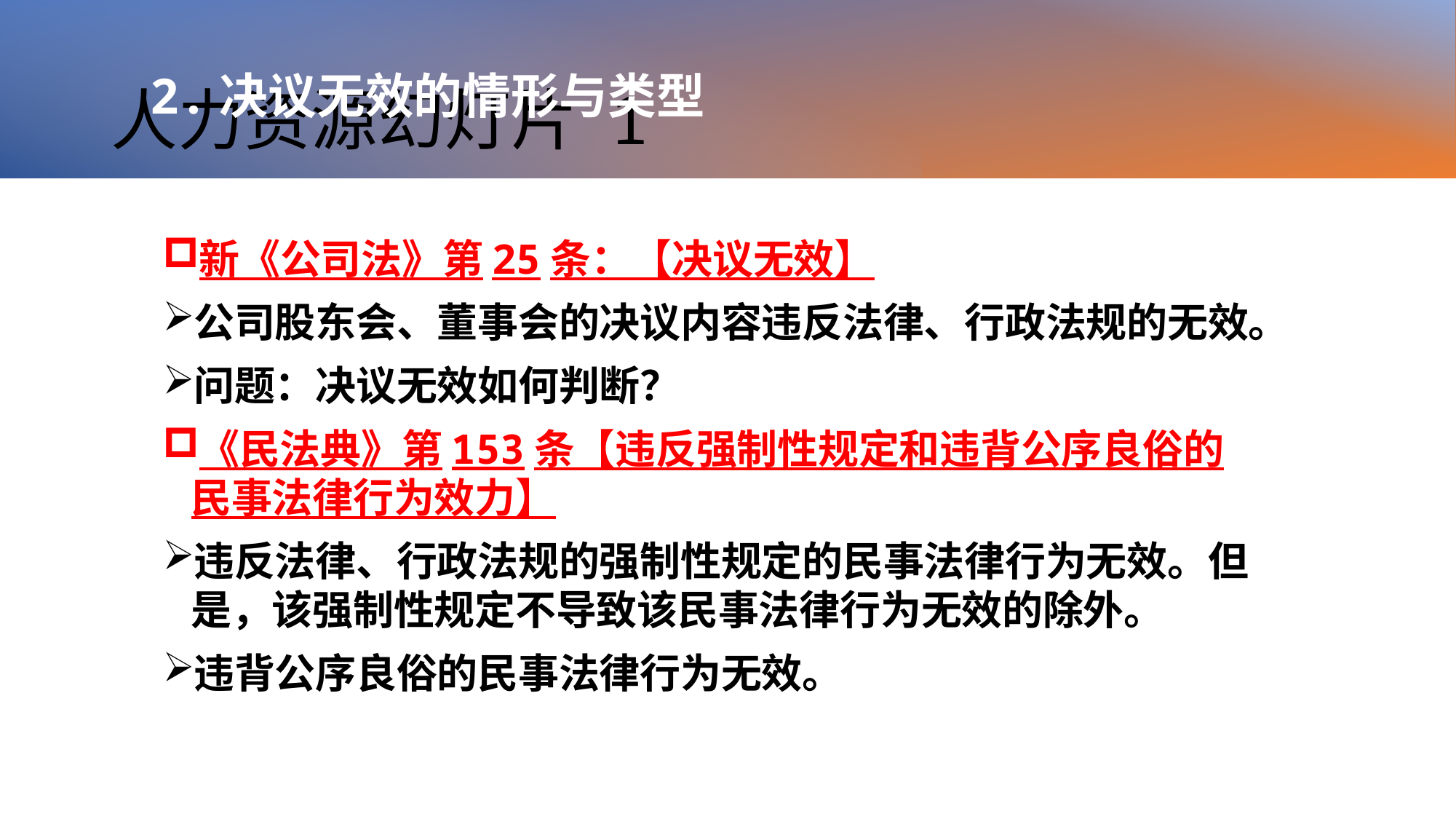

# 人力资源幻灯片 1
2.决议无效的情形与类型
新《公司法》第25条：【决议无效】
公司股东会、董事会的决议内容违反法律、行政法规的无效。
问题：决议无效如何判断？
《民法典》第153条【违反强制性规定和违背公序良俗的民事法律行为效力】
违反法律、行政法规的强制性规定的民事法律行为无效。但是，该强制性规定不导致该民事法律行为无效的除外。
违背公序良俗的民事法律行为无效。